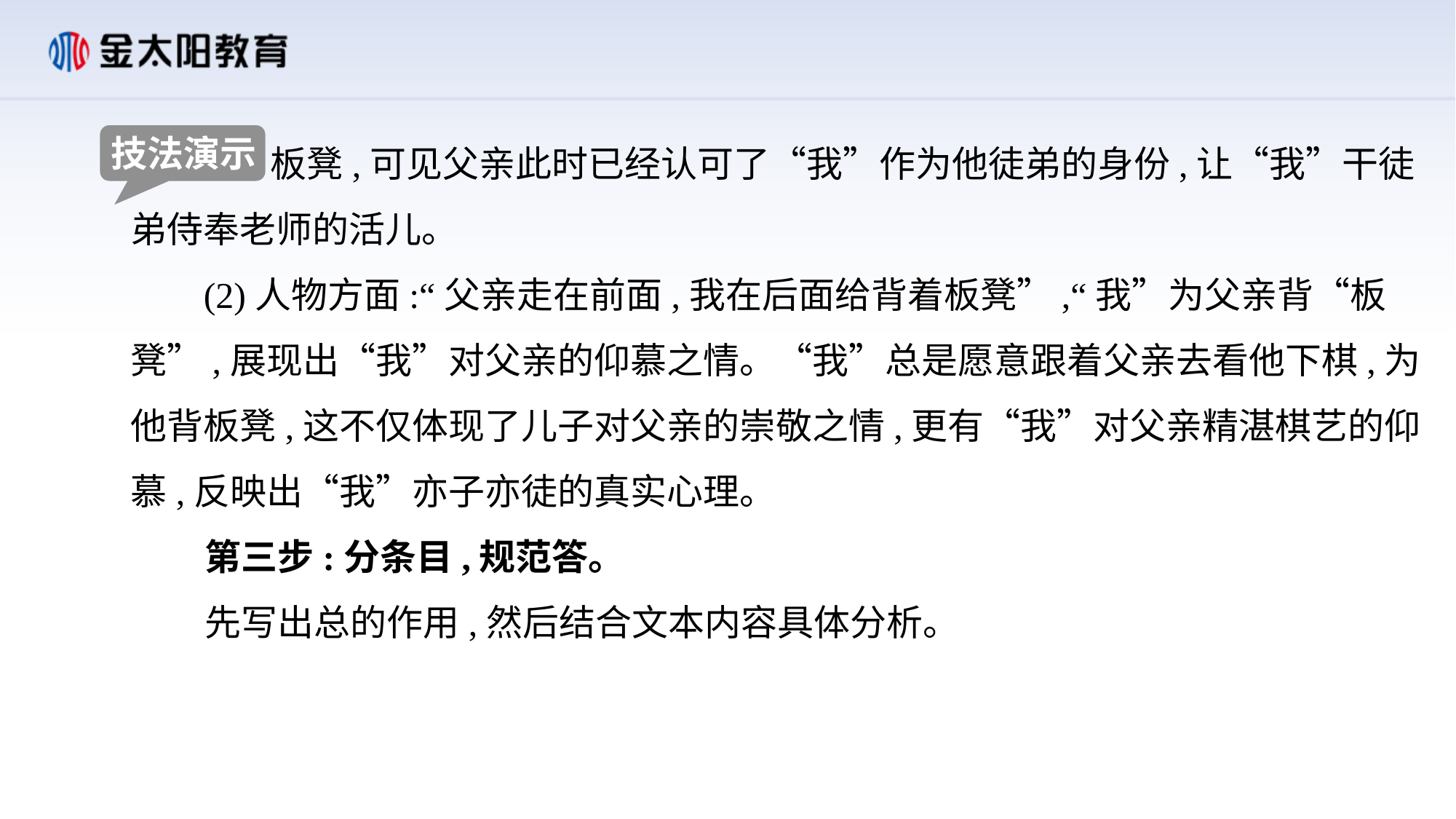

板凳,可见父亲此时已经认可了“我”作为他徒弟的身份,让“我”干徒弟侍奉老师的活儿。
        (2)人物方面:“父亲走在前面,我在后面给背着板凳”,“我”为父亲背“板凳”,展现出“我”对父亲的仰慕之情。“我”总是愿意跟着父亲去看他下棋,为他背板凳,这不仅体现了儿子对父亲的崇敬之情,更有“我”对父亲精湛棋艺的仰慕,反映出“我”亦子亦徒的真实心理。
        第三步:分条目,规范答。
        先写出总的作用,然后结合文本内容具体分析。